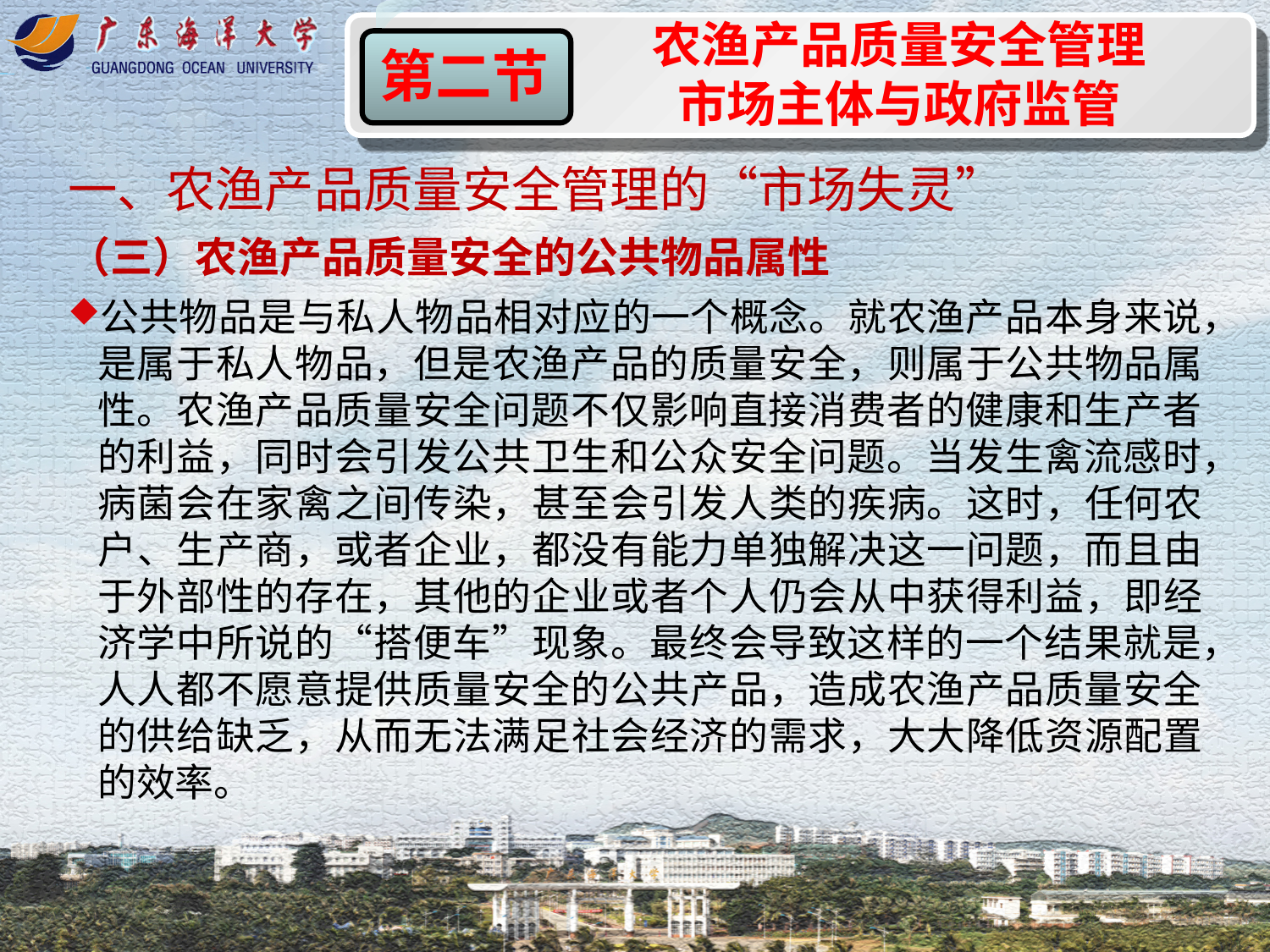

农渔产品质量安全管理市场主体与政府监管

第二节
一、农渔产品质量安全管理的“市场失灵”
（三）农渔产品质量安全的公共物品属性
公共物品是与私人物品相对应的一个概念。就农渔产品本身来说，是属于私人物品，但是农渔产品的质量安全，则属于公共物品属性。农渔产品质量安全问题不仅影响直接消费者的健康和生产者的利益，同时会引发公共卫生和公众安全问题。当发生禽流感时，病菌会在家禽之间传染，甚至会引发人类的疾病。这时，任何农户、生产商，或者企业，都没有能力单独解决这一问题，而且由于外部性的存在，其他的企业或者个人仍会从中获得利益，即经济学中所说的“搭便车”现象。最终会导致这样的一个结果就是，人人都不愿意提供质量安全的公共产品，造成农渔产品质量安全的供给缺乏，从而无法满足社会经济的需求，大大降低资源配置的效率。